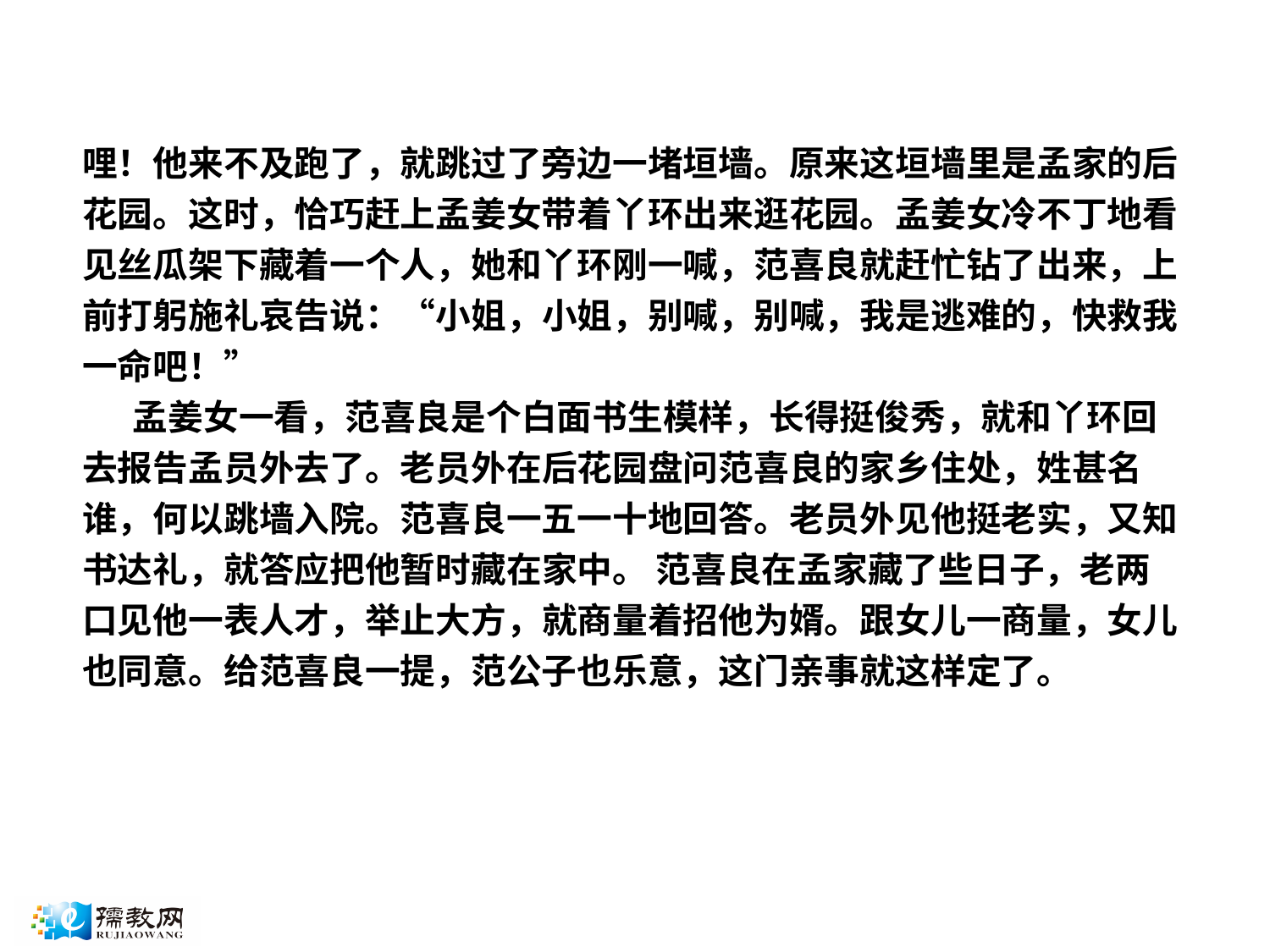

哩！他来不及跑了，就跳过了旁边一堵垣墙。原来这垣墙里是孟家的后花园。这时，恰巧赶上孟姜女带着丫环出来逛花园。孟姜女冷不丁地看见丝瓜架下藏着一个人，她和丫环刚一喊，范喜良就赶忙钻了出来，上前打躬施礼哀告说：“小姐，小姐，别喊，别喊，我是逃难的，快救我一命吧！”
孟姜女一看，范喜良是个白面书生模样，长得挺俊秀，就和丫环回去报告孟员外去了。老员外在后花园盘问范喜良的家乡住处，姓甚名谁，何以跳墙入院。范喜良一五一十地回答。老员外见他挺老实，又知书达礼，就答应把他暂时藏在家中。 范喜良在孟家藏了些日子，老两口见他一表人才，举止大方，就商量着招他为婿。跟女儿一商量，女儿也同意。给范喜良一提，范公子也乐意，这门亲事就这样定了。